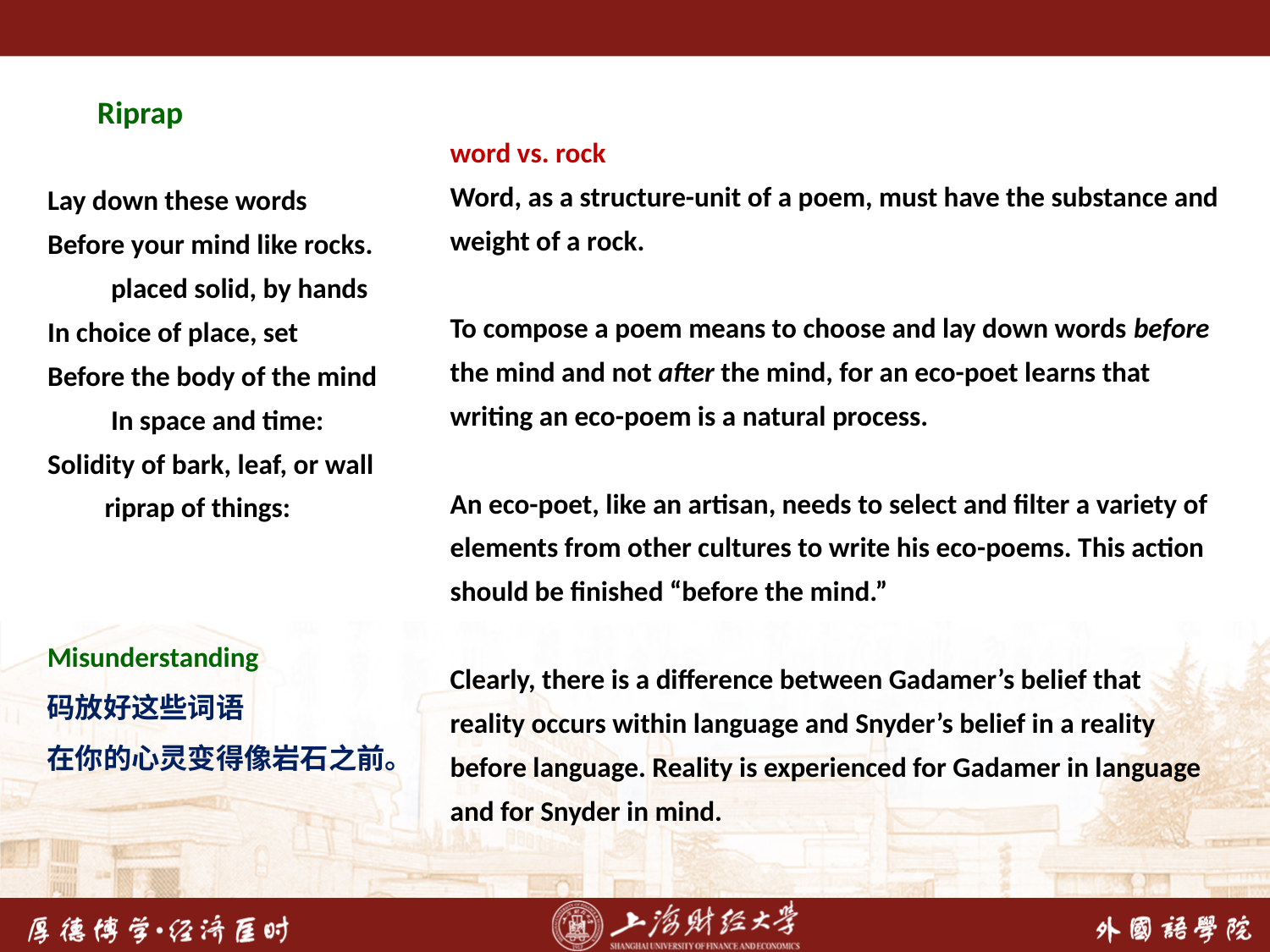

Riprap
word vs. rock
Word, as a structure-unit of a poem, must have the substance and weight of a rock.

To compose a poem means to choose and lay down words before the mind and not after the mind, for an eco-poet learns that writing an eco-poem is a natural process.

An eco-poet, like an artisan, needs to select and filter a variety of elements from other cultures to write his eco-poems. This action should be finished “before the mind.”

Clearly, there is a difference between Gadamer’s belief that reality occurs within language and Snyder’s belief in a reality before language. Reality is experienced for Gadamer in language and for Snyder in mind.
Lay down these words
Before your mind like rocks.
          placed solid, by hands
In choice of place, set
Before the body of the mind
          In space and time:
Solidity of bark, leaf, or wall
         riprap of things:
Misunderstanding
码放好这些词语
在你的心灵变得像岩石之前。